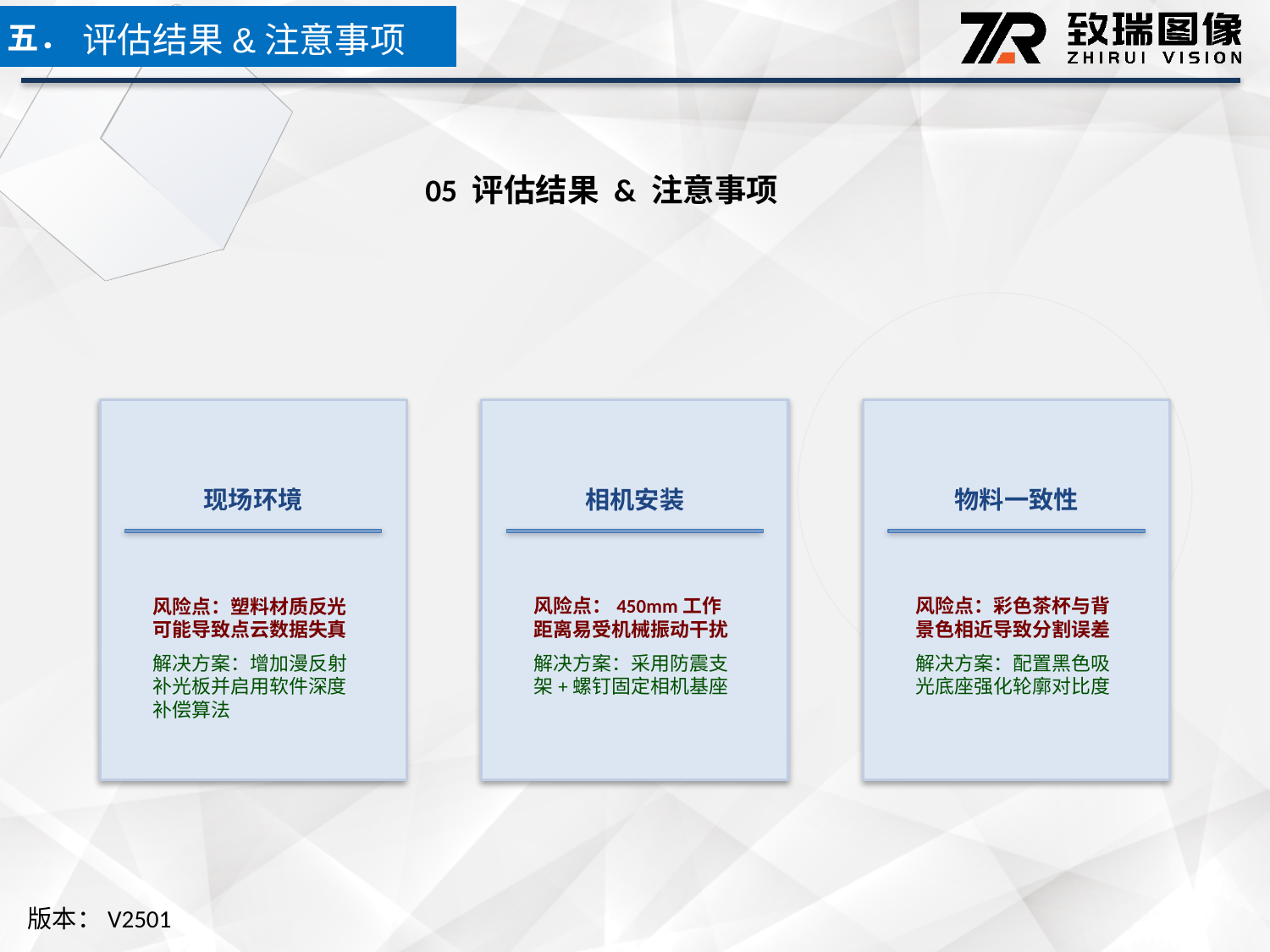

五．
评估结果&注意事项

05 评估结果 & 注意事项

现场环境

相机安装

物料一致性

风险点：塑料材质反光可能导致点云数据失真
解决方案：增加漫反射补光板并启用软件深度补偿算法

风险点：450mm工作距离易受机械振动干扰
解决方案：采用防震支架+螺钉固定相机基座

风险点：彩色茶杯与背景色相近导致分割误差
解决方案：配置黑色吸光底座强化轮廓对比度